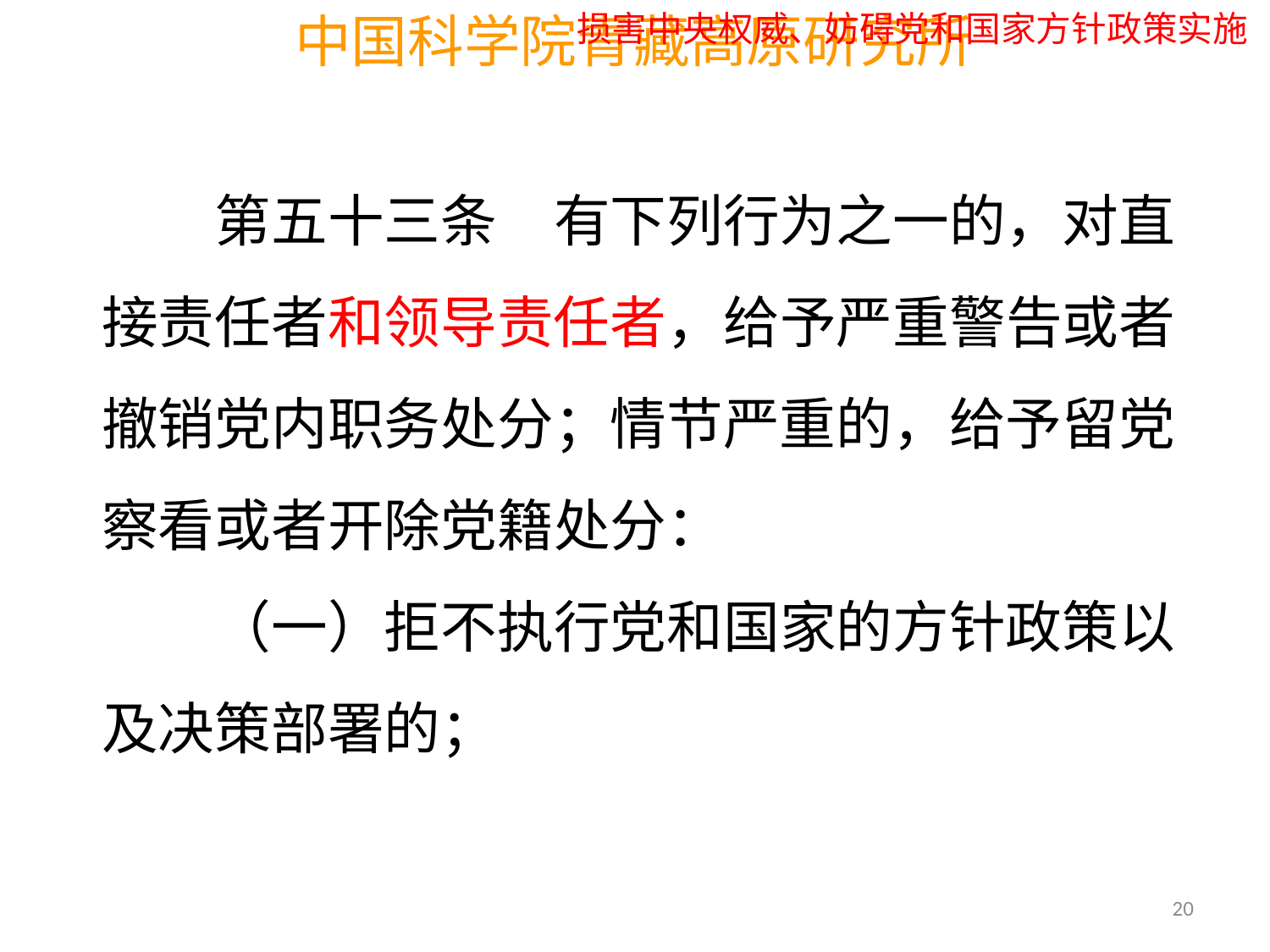

损害中央权威、妨碍党和国家方针政策实施
　　第五十三条　有下列行为之一的，对直接责任者和领导责任者，给予严重警告或者撤销党内职务处分；情节严重的，给予留党察看或者开除党籍处分：
　　（一）拒不执行党和国家的方针政策以及决策部署的；
20